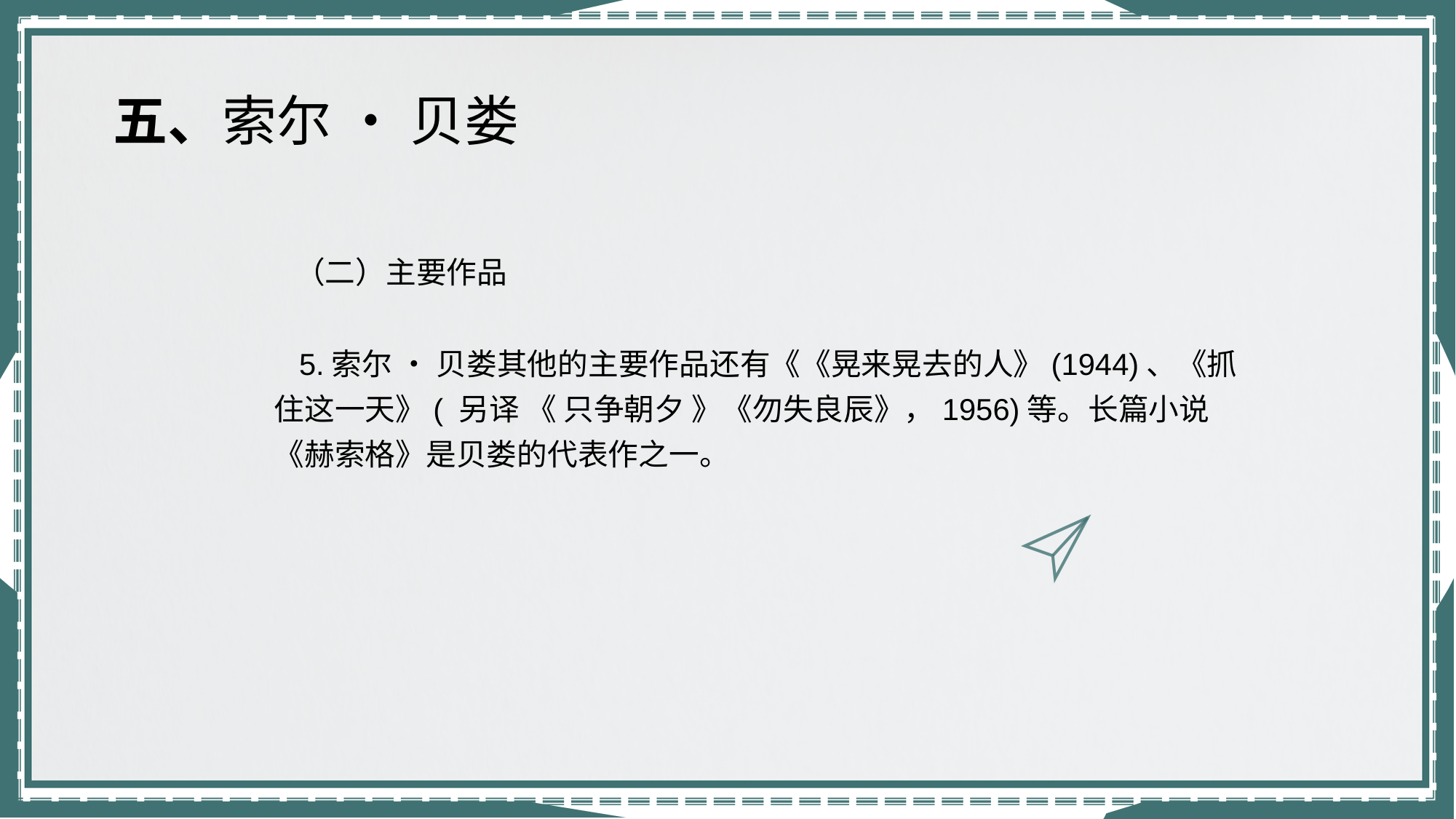

五、索尔 • 贝娄
  （二）主要作品

   5.索尔 • 贝娄其他的主要作品还有《《晃来晃去的人》(1944)、《抓住这一天》( 另译 《 只争朝夕 》《勿失良辰》，1956)等。长篇小说《赫索格》是贝娄的代表作之一。